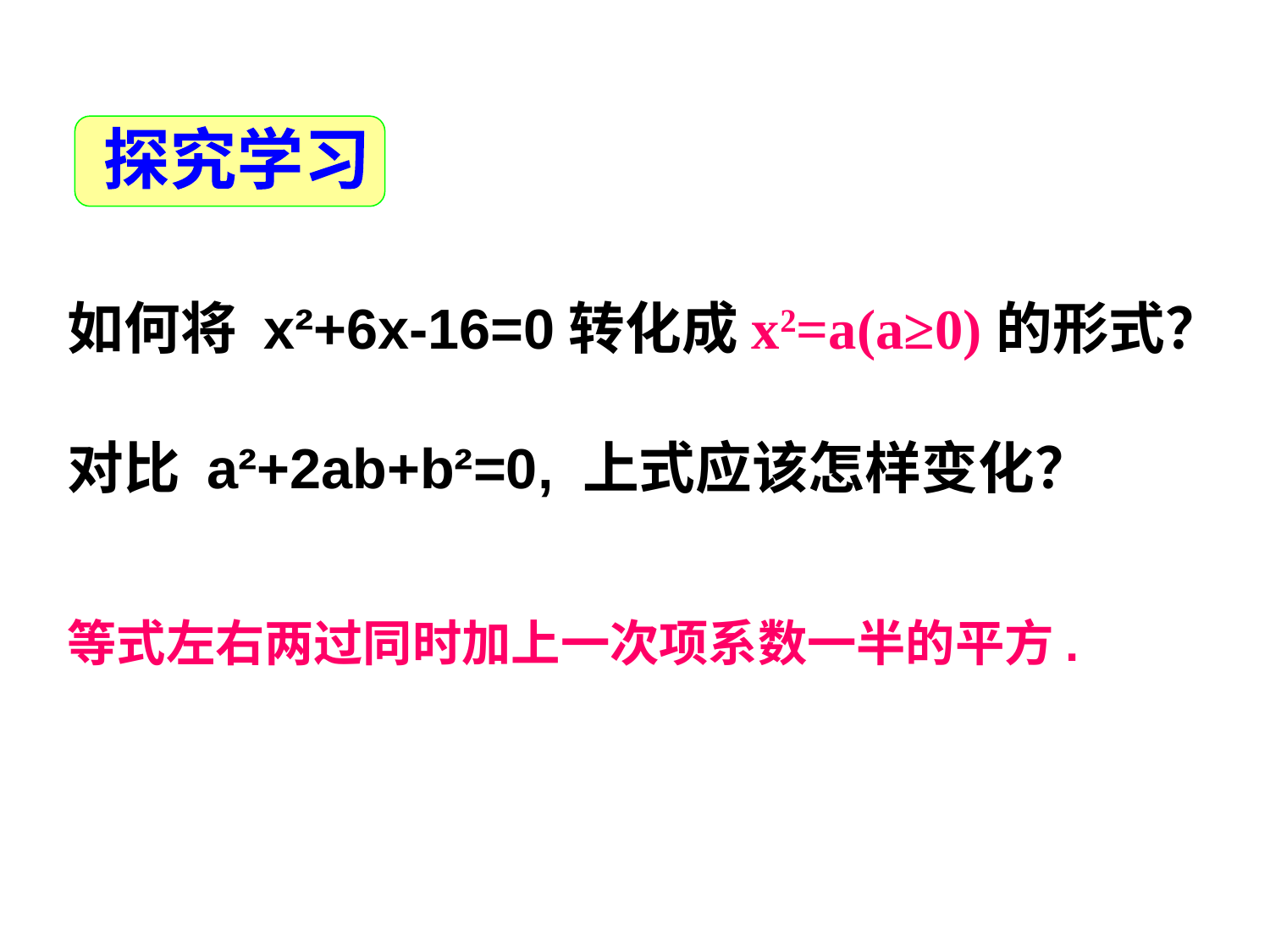

探究学习
如何将 x²+6x-16=0转化成x2=a(a≥0)的形式？
对比 a²+2ab+b²=0, 上式应该怎样变化？
等式左右两过同时加上一次项系数一半的平方.